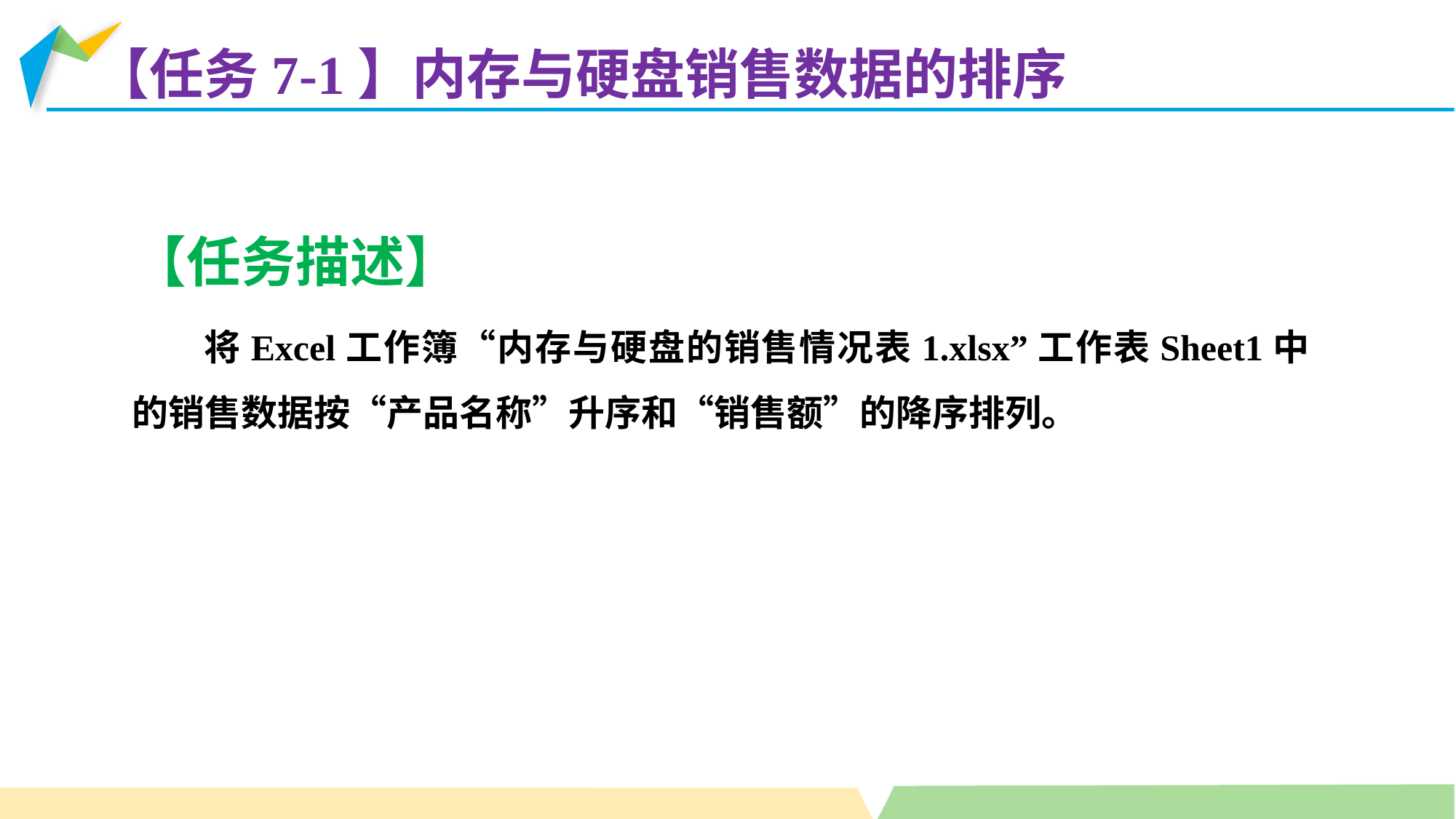

【任务7-1】内存与硬盘销售数据的排序
【任务描述】
将Excel工作簿“内存与硬盘的销售情况表1.xlsx”工作表Sheet1中的销售数据按“产品名称”升序和“销售额”的降序排列。